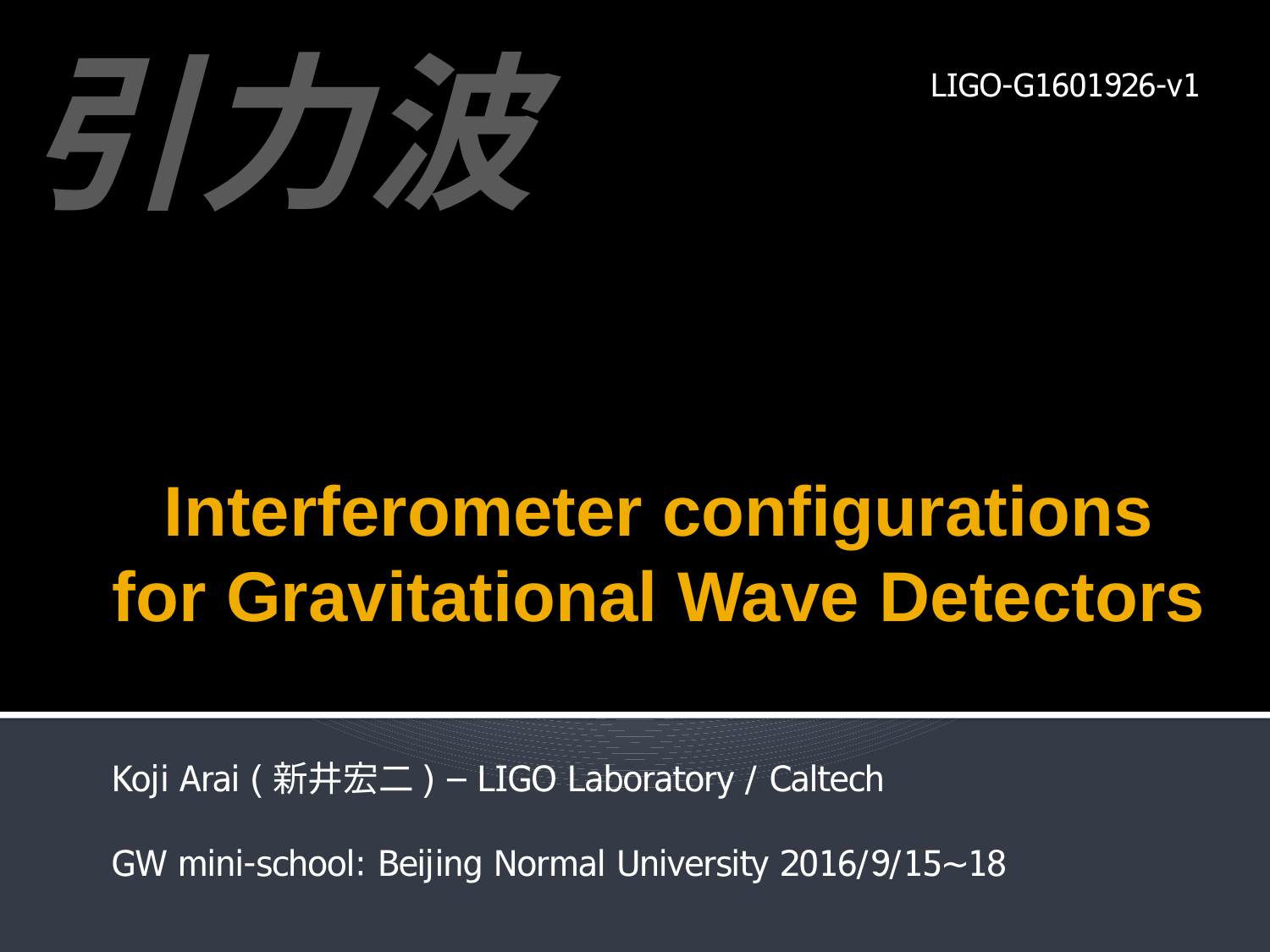

引力波
LIGO-G1601926-v1

# Interferometer configurations for Gravitational Wave Detectors
Koji Arai (新井宏二) – LIGO Laboratory / Caltech

GW mini-school: Beijing Normal University 2016/9/15~18